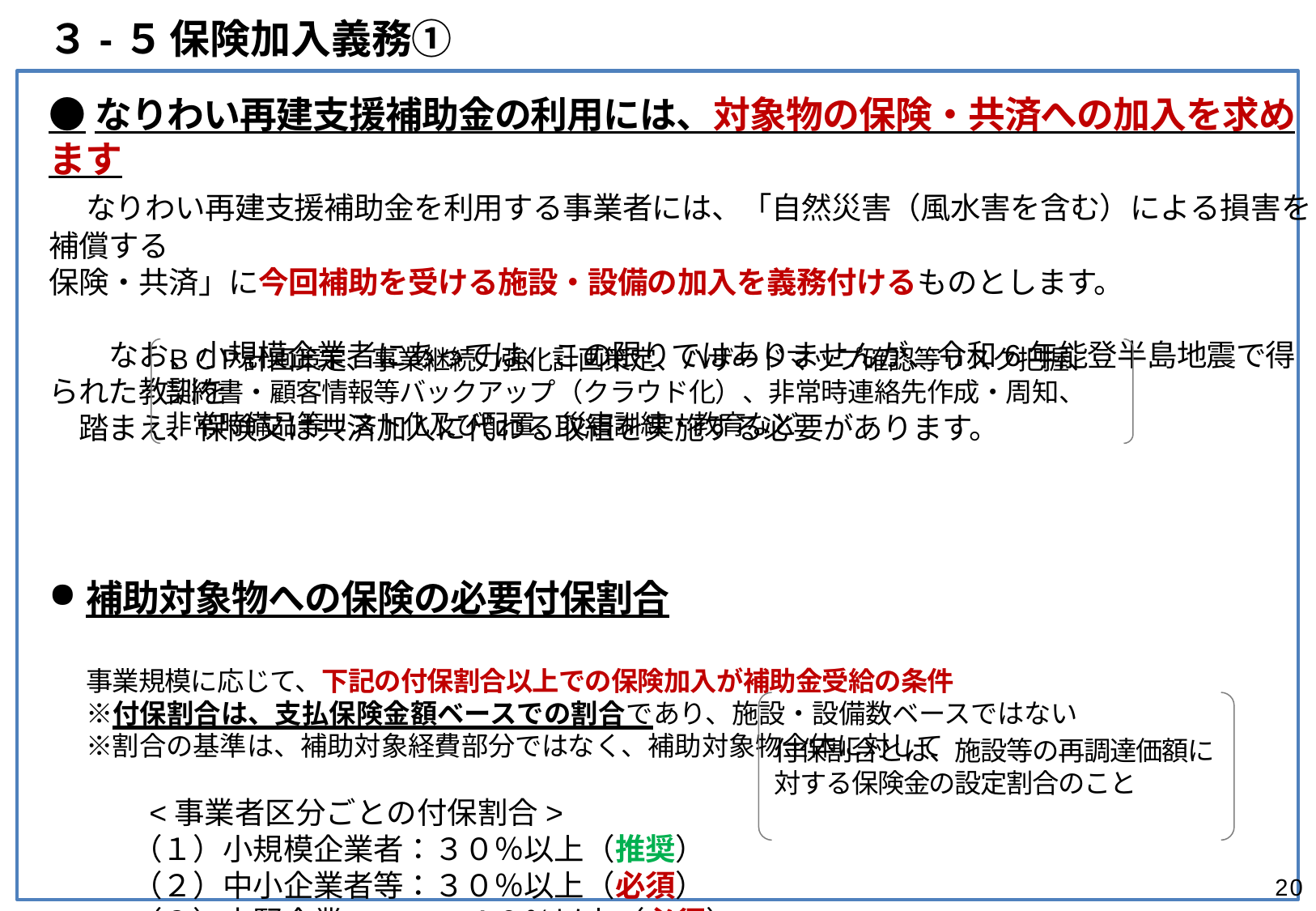

３-５	保険加入義務➀

●なりわい再建支援補助金の利用には、対象物の保険・共済への加入を求めます
　なりわい再建支援補助金を利用する事業者には、「自然災害（風水害を含む）による損害を補償する
保険・共済」に今回補助を受ける施設・設備の加入を義務付けるものとします。
　　なお、小規模企業者にあっては、この限りではありませんが、令和6年能登半島地震で得られた教訓を
　踏まえ、保険又は共済加入に代わる取組を実施する必要があります。
補助対象物への保険の必要付保割合
事業規模に応じて、下記の付保割合以上での保険加入が補助金受給の条件
※付保割合は、支払保険金額ベースでの割合であり、施設・設備数ベースではない
※割合の基準は、補助対象経費部分ではなく、補助対象物全体に対して
	  <事業者区分ごとの付保割合>
	（１）小規模企業者：３０％以上（推奨）
	（２）中小企業者等：３０％以上（必須）
	（３）中堅企業　　　：４０％以上（必須）
		  ※小規模企業者とは、中小企業基本法第2条第5項に規定する従業員20人以下(商業・サービス業は5人以下)
ＢＣＰ計画策定、事業継続力強化計画策定、ハザードマップ確認等リスク把握、
契約書・顧客情報等バックアップ（クラウド化）、非常時連絡先作成・周知、
非常時備品等リスト化及び配置、災害訓練・教育など
付保割合とは、施設等の再調達価額に対する保険金の設定割合のこと
20